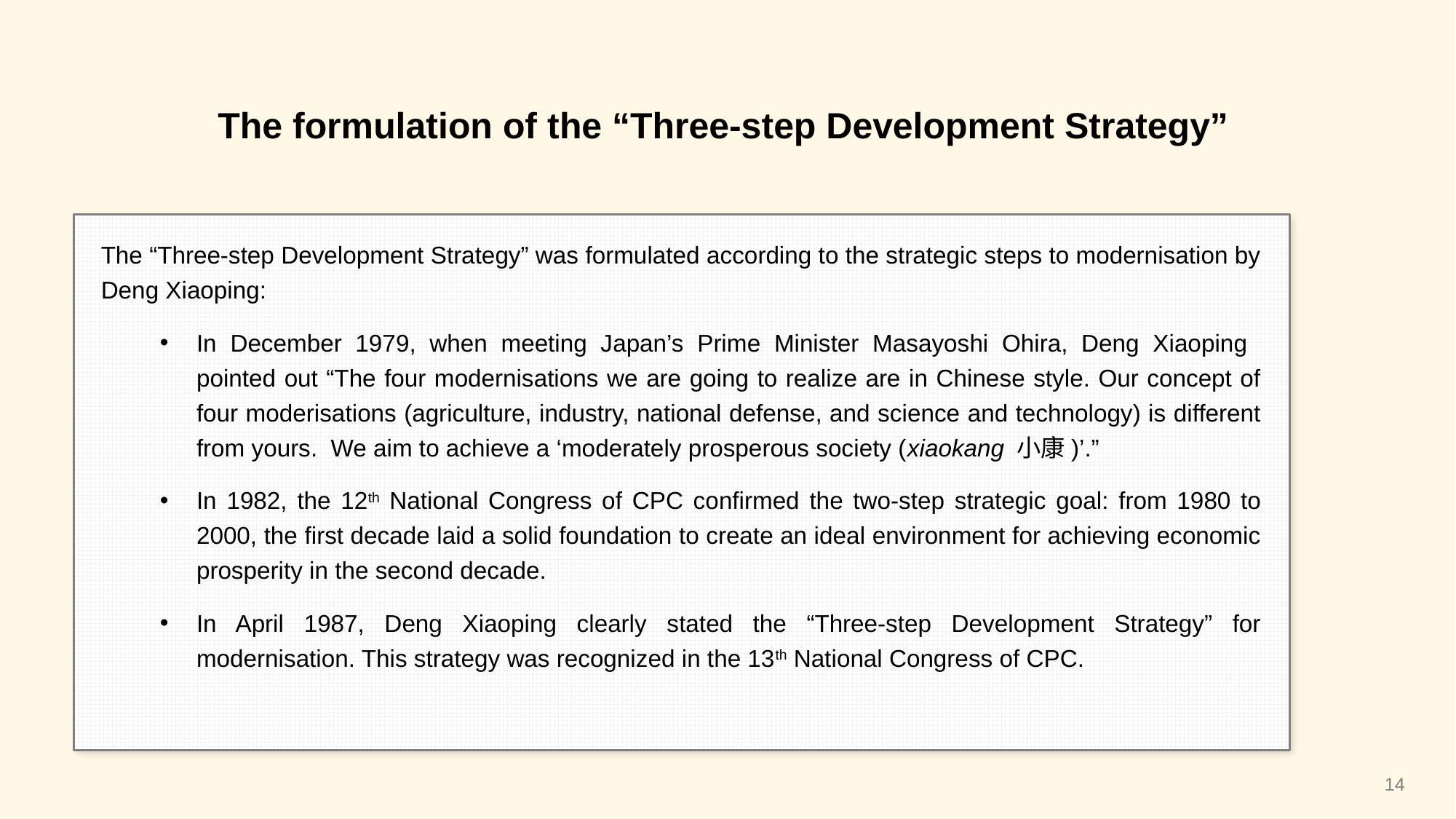

The formulation of the “Three-step Development Strategy”

The “Three-step Development Strategy” was formulated according to the strategic steps to modernisation by Deng Xiaoping:
In December 1979, when meeting Japan’s Prime Minister Masayoshi Ohira, Deng Xiaoping  pointed out “The four modernisations we are going to realize are in Chinese style. Our concept of four moderisations (agriculture, industry, national defense, and science and technology) is different from yours.  We aim to achieve a ‘moderately prosperous society (xiaokang 小康)’.”
In 1982, the 12th National Congress of CPC confirmed the two-step strategic goal: from 1980 to 2000, the first decade laid a solid foundation to create an ideal environment for achieving economic prosperity in the second decade.
In April 1987, Deng Xiaoping clearly stated the “Three-step Development Strategy” for modernisation. This strategy was recognized in the 13th National Congress of CPC.